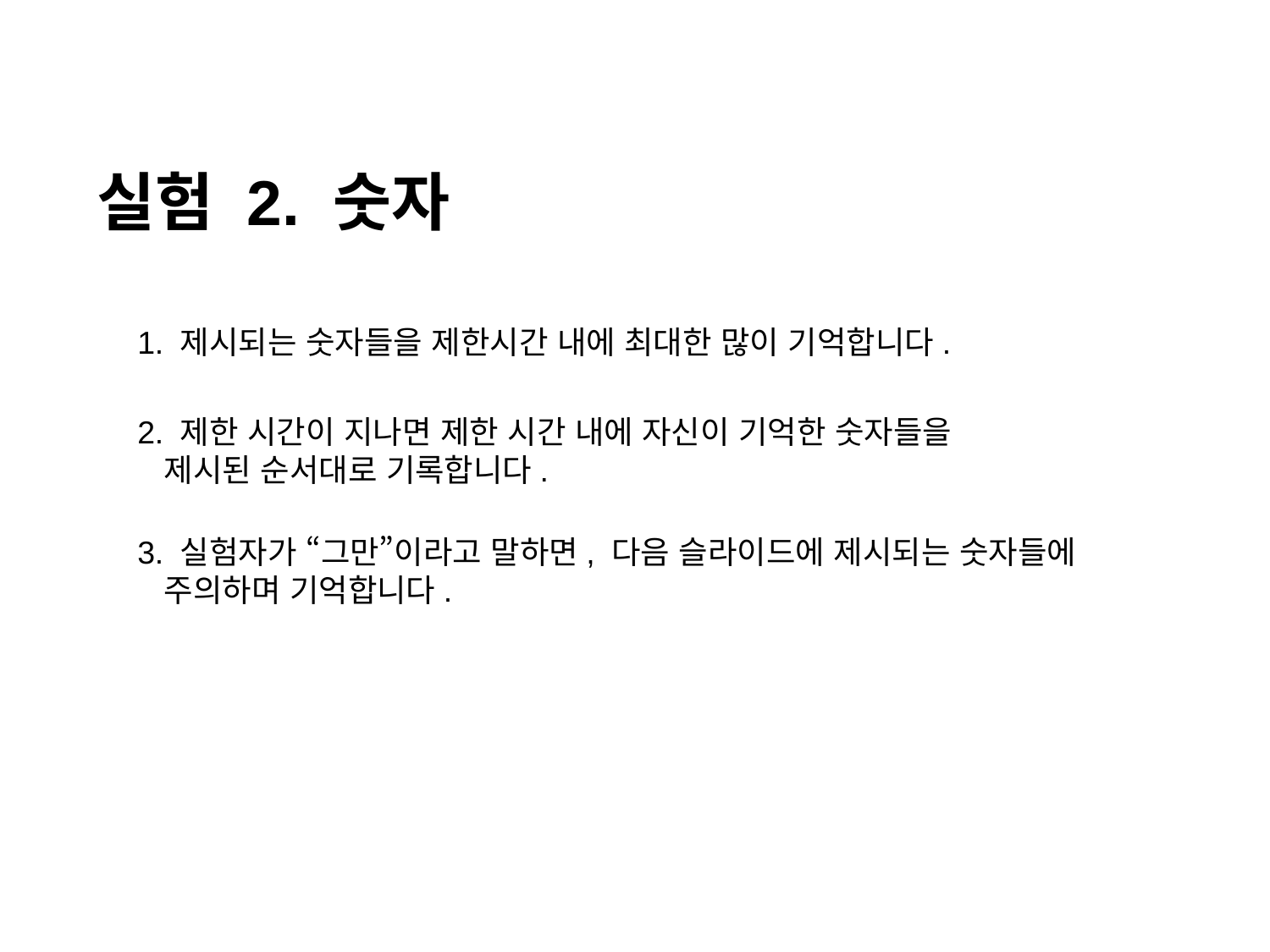

실험 2. 숫자
1. 제시되는 숫자들을 제한시간 내에 최대한 많이 기억합니다.
2. 제한 시간이 지나면 제한 시간 내에 자신이 기억한 숫자들을
   제시된 순서대로 기록합니다.
3. 실험자가 “그만”이라고 말하면, 다음 슬라이드에 제시되는 숫자들에
   주의하며 기억합니다.